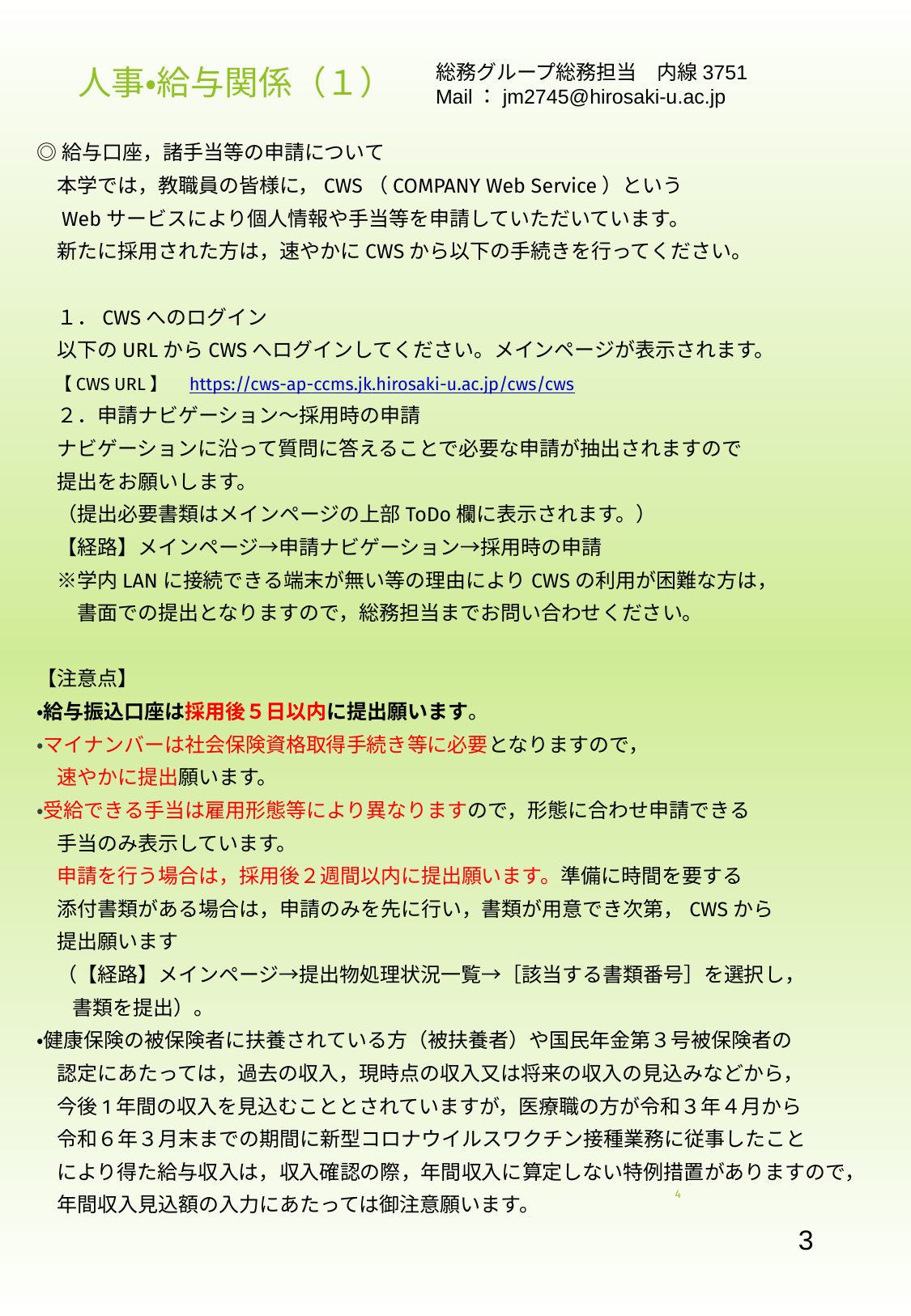

総務グループ総務担当　内線3751
Mail：jm2745@hirosaki-u.ac.jp

# 人事・給与関係（１）
◎給与口座，諸手当等の申請について
　本学では，教職員の皆様に，CWS（COMPANY Web Service）という
　Webサービスにより個人情報や手当等を申請していただいています。
　新たに採用された方は，速やかにCWSから以下の手続きを行ってください。

　１．CWSへのログイン
　以下のURLからCWSへログインしてください。メインページが表示されます。
　【CWS URL】　https://cws-ap-ccms.jk.hirosaki-u.ac.jp/cws/cws
　２．申請ナビゲーション～採用時の申請
　ナビゲーションに沿って質問に答えることで必要な申請が抽出されますので
　提出をお願いします。
　（提出必要書類はメインページの上部ToDo欄に表示されます。）
　【経路】メインページ→申請ナビゲーション→採用時の申請
　※学内LANに接続できる端末が無い等の理由によりCWSの利用が困難な方は，
　　書面での提出となりますので，総務担当までお問い合わせください。

【注意点】
・給与振込口座は採用後５日以内に提出願います。
・マイナンバーは社会保険資格取得手続き等に必要となりますので，
　速やかに提出願います。
・受給できる手当は雇用形態等により異なりますので，形態に合わせ申請できる
　手当のみ表示しています。
　申請を行う場合は，採用後２週間以内に提出願います。準備に時間を要する
　添付書類がある場合は，申請のみを先に行い，書類が用意でき次第，CWSから
　提出願います
　（【経路】メインページ→提出物処理状況一覧→［該当する書類番号］を選択し，
       書類を提出）。
・健康保険の被保険者に扶養されている方（被扶養者）や国民年金第３号被保険者の
　認定にあたっては，過去の収入，現時点の収入又は将来の収入の見込みなどから，
　今後1年間の収入を見込むこととされていますが，医療職の方が令和３年４月から
　令和６年３月末までの期間に新型コロナウイルスワクチン接種業務に従事したこと
　により得た給与収入は，収入確認の際，年間収入に算定しない特例措置がありますので，
　年間収入見込額の入力にあたっては御注意願います。

4
3